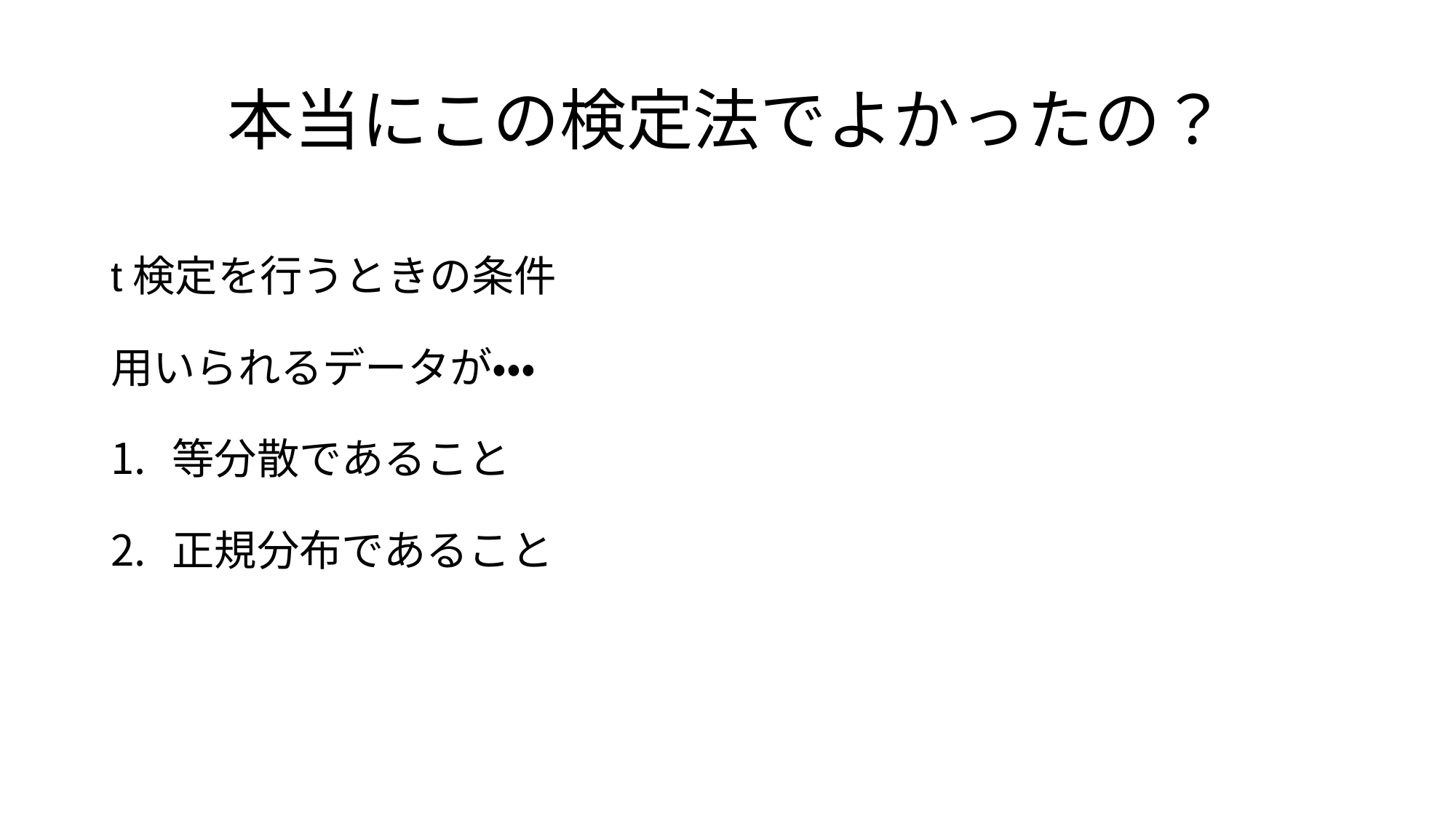

# 本当にこの検定法でよかったの？
t検定を行うときの条件
用いられるデータが・・・
等分散であること
正規分布であること